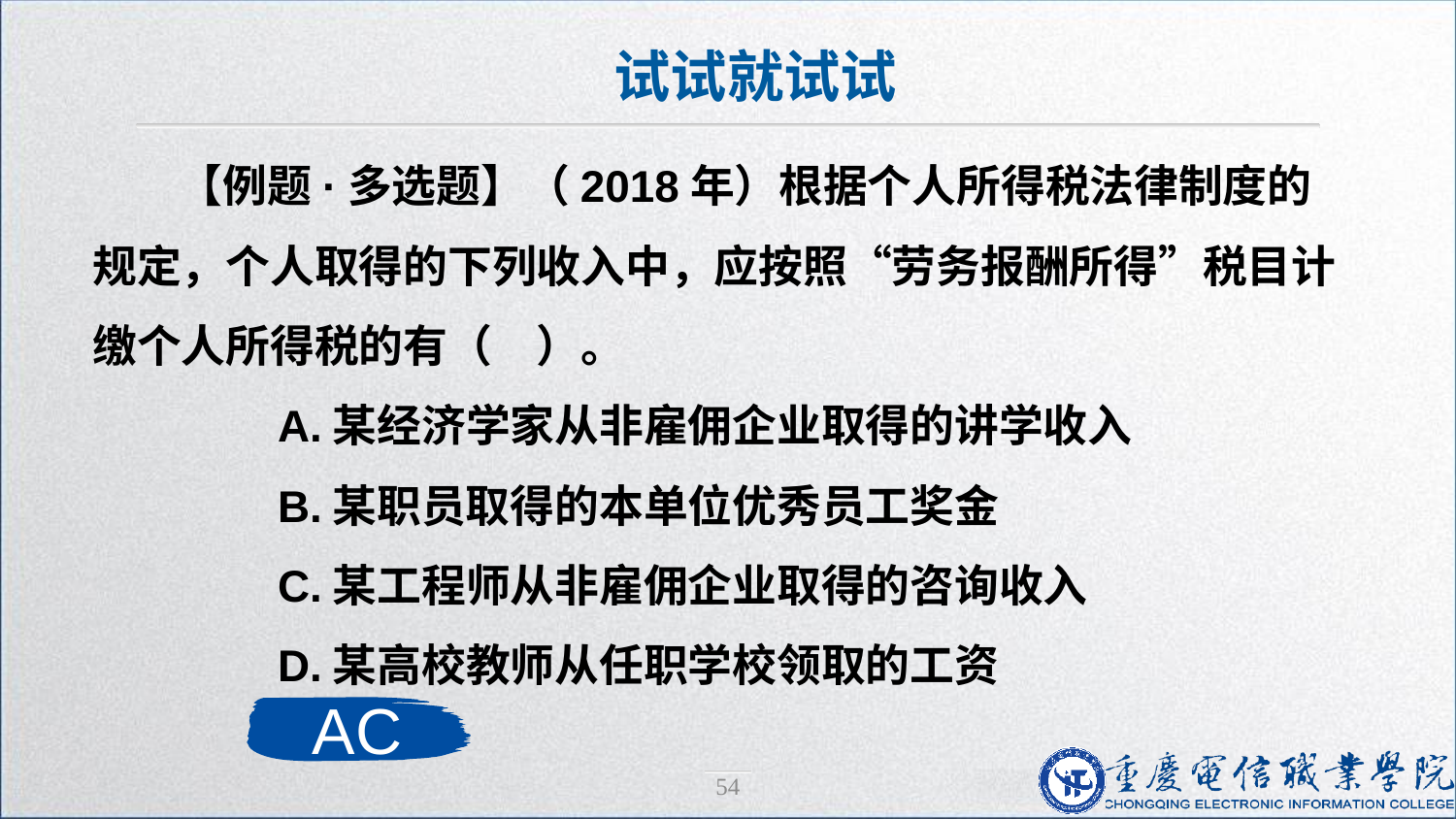

试试就试试
【例题·多选题】（2018年）根据个人所得税法律制度的规定，个人取得的下列收入中，应按照“劳务报酬所得”税目计缴个人所得税的有（　）。
　　A.某经济学家从非雇佣企业取得的讲学收入
　　B.某职员取得的本单位优秀员工奖金
　　C.某工程师从非雇佣企业取得的咨询收入
　　D.某高校教师从任职学校领取的工资
AC

54